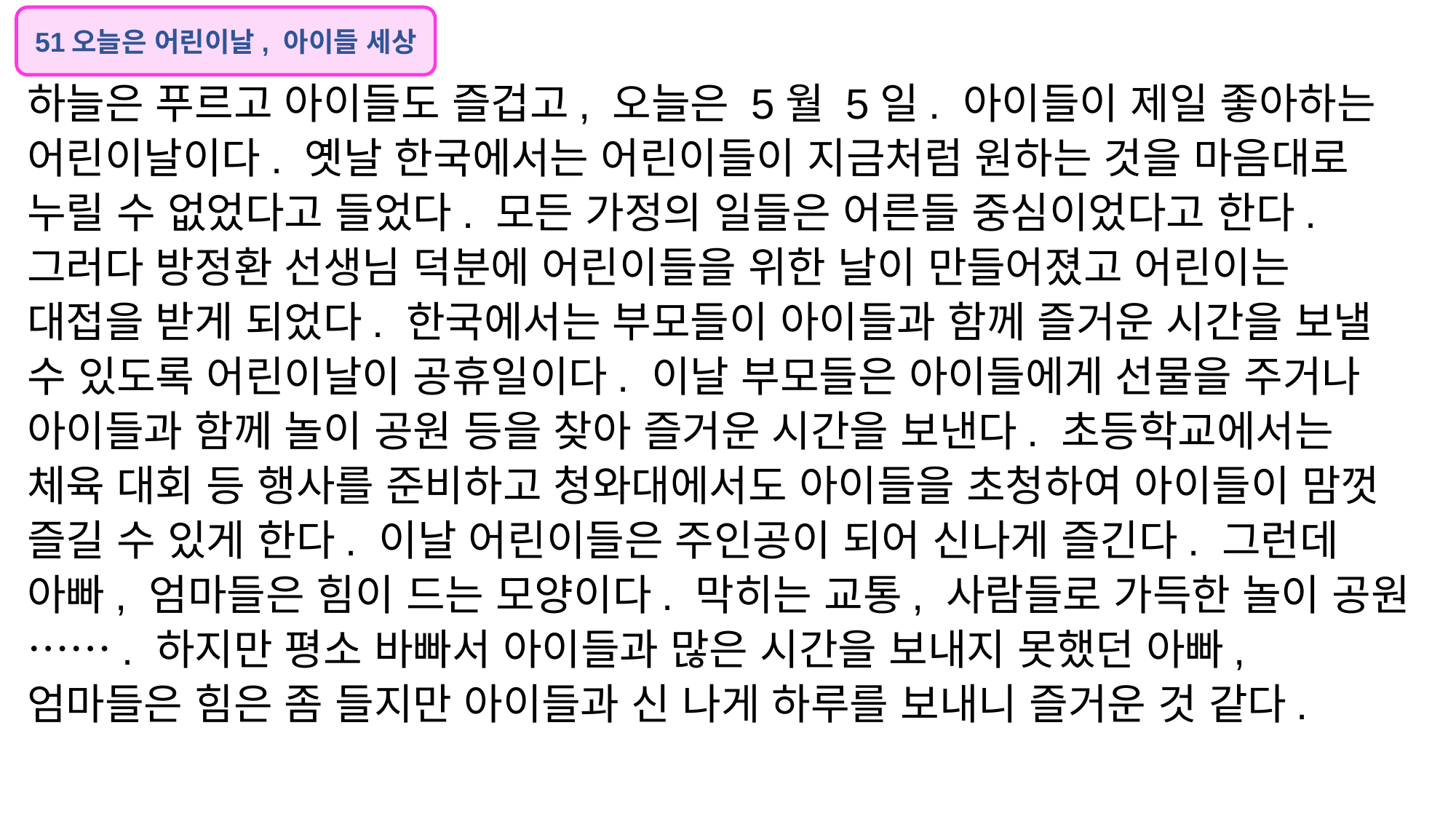

51오늘은 어린이날, 아이들 세상
하늘은 푸르고 아이들도 즐겁고, 오늘은 5월 5일. 아이들이 제일 좋아하는 어린이날이다. 옛날 한국에서는 어린이들이 지금처럼 원하는 것을 마음대로 누릴 수 없었다고 들었다. 모든 가정의 일들은 어른들 중심이었다고 한다. 그러다 방정환 선생님 덕분에 어린이들을 위한 날이 만들어졌고 어린이는 대접을 받게 되었다. 한국에서는 부모들이 아이들과 함께 즐거운 시간을 보낼 수 있도록 어린이날이 공휴일이다. 이날 부모들은 아이들에게 선물을 주거나 아이들과 함께 놀이 공원 등을 찾아 즐거운 시간을 보낸다. 초등학교에서는 체육 대회 등 행사를 준비하고 청와대에서도 아이들을 초청하여 아이들이 맘껏 즐길 수 있게 한다. 이날 어린이들은 주인공이 되어 신나게 즐긴다. 그런데 아빠, 엄마들은 힘이 드는 모양이다. 막히는 교통, 사람들로 가득한 놀이 공원……. 하지만 평소 바빠서 아이들과 많은 시간을 보내지 못했던 아빠, 엄마들은 힘은 좀 들지만 아이들과 신 나게 하루를 보내니 즐거운 것 같다.